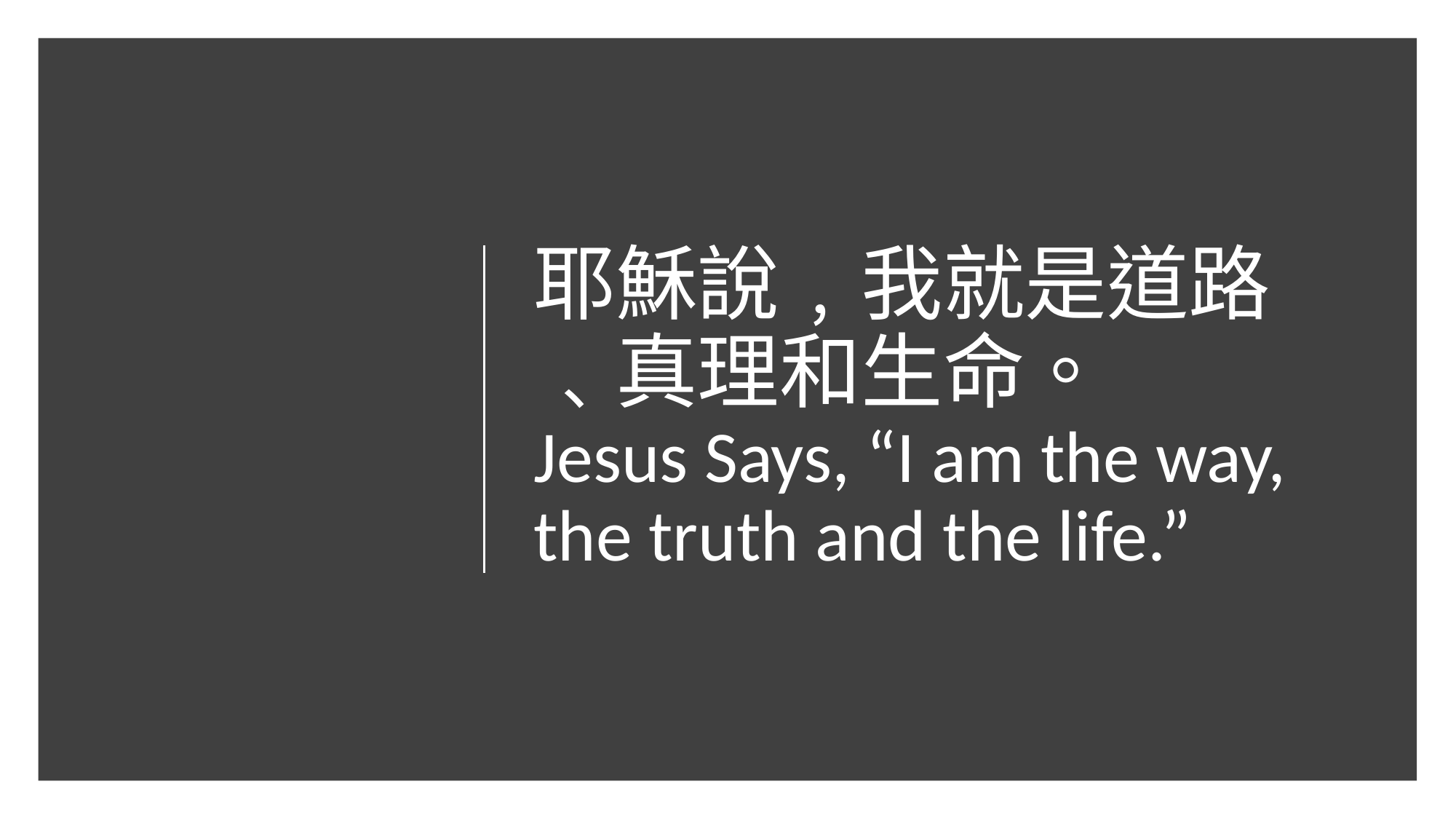

# 耶穌說﹐我就是道路﹑真理和生命。 Jesus Says, “I am the way, the truth and the life.”